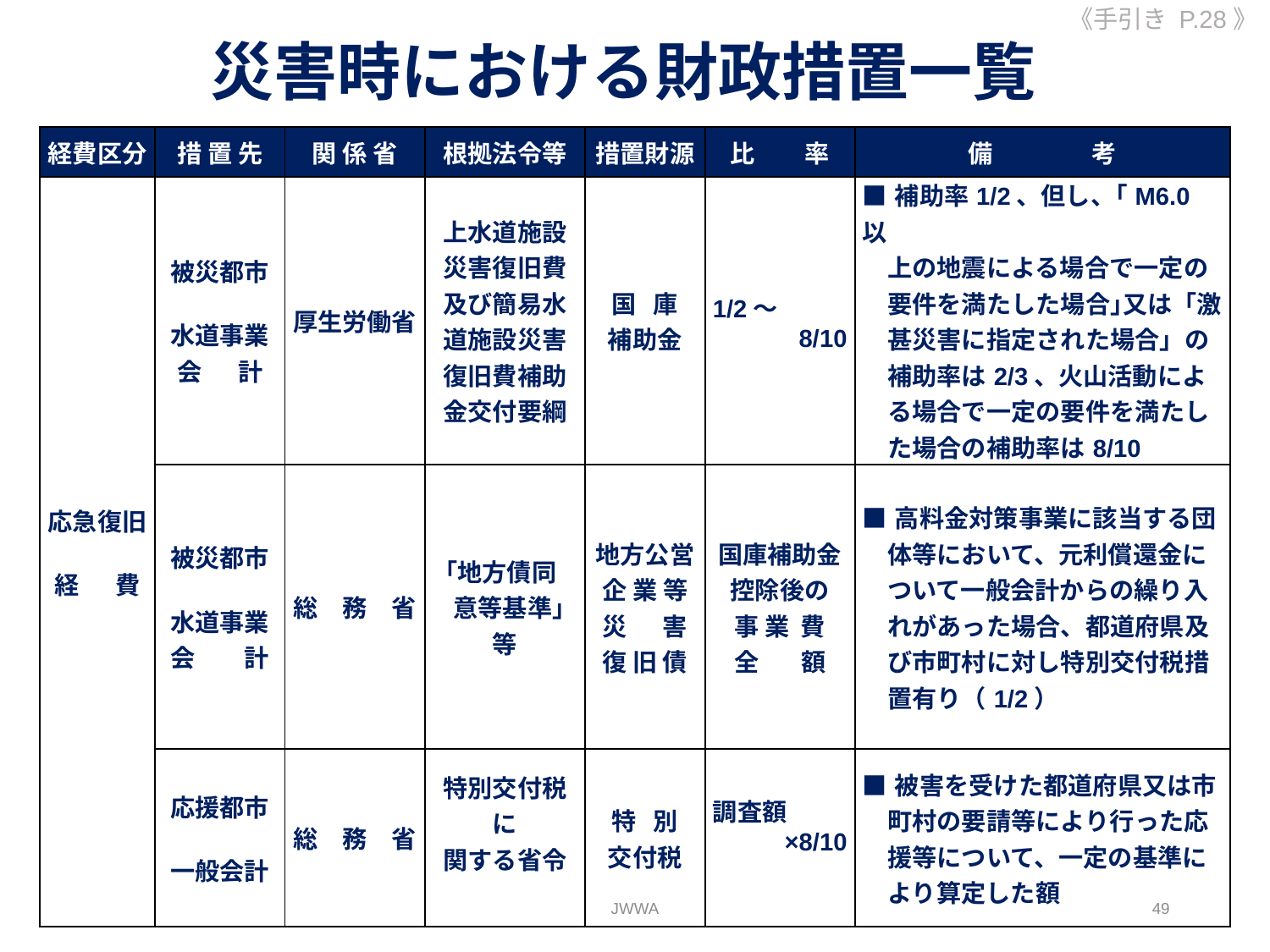

《手引き P.28》
災害時における財政措置一覧
| 経費区分 | 措 置 先 | 関 係 省 | 根拠法令等 | 措置財源 | 比　　率 | 備　　　　考 |
| --- | --- | --- | --- | --- | --- | --- |
| 応急復旧 経　 費 | 被災都市 水道事業 会　 計 | 厚生労働省 | 上水道施設災害復旧費 及び簡易水道施設災害 復旧費補助金交付要綱 | 国 庫 補助金 | 1/2～ 8/10 | ■補助率1/2、但し、｢M6.0 以 　上の地震による場合で一定の 　要件を満たした場合｣又は「激 　甚災害に指定された場合」の 　補助率は2/3、火山活動によ 　る場合で一定の要件を満たし 　た場合の補助率は8/10 |
|  | 被災都市 水道事業 会　　計 | 総　務　省 | 「地方債同 意等基準」 等 | 地方公営 企 業 等 災 　害 復 旧 債 | 国庫補助金控除後の 事 業 費 全 　額 | ■高料金対策事業に該当する団 　体等において、元利償還金に 　ついて一般会計からの繰り入 　れがあった場合、都道府県及 　び市町村に対し特別交付税措 　置有り（1/2） |
|  | 応援都市 一般会計 | 総　務　省 | 特別交付税に 関する省令 | 特 別 交付税 | 調査額 ×8/10 | ■被害を受けた都道府県又は市 　町村の要請等により行った応 　援等について、一定の基準に 　より算定した額 |
JWWA
49